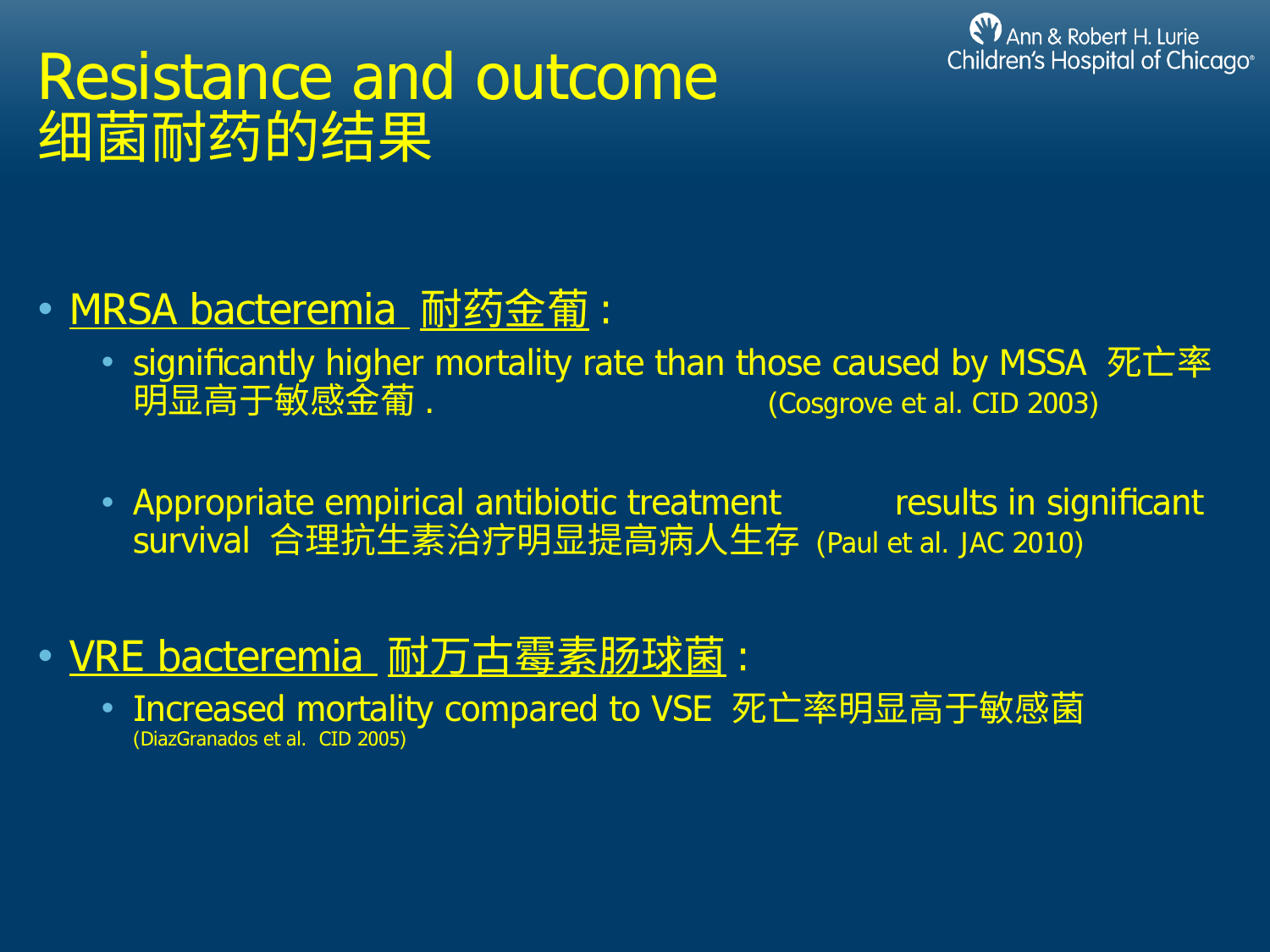

# Resistance and outcome 细菌耐药的结果
MRSA bacteremia 耐药金葡:
significantly higher mortality rate than those caused by MSSA 死亡率明显高于敏感金葡.  			(Cosgrove et al. CID 2003)

Appropriate empirical antibiotic treatment 	results in significant survival 合理抗生素治疗明显提高病人生存 (Paul et al. JAC 2010)

VRE bacteremia 耐万古霉素肠球菌:
Increased mortality compared to VSE 死亡率明显高于敏感菌	(DiazGranados et al.  CID 2005)